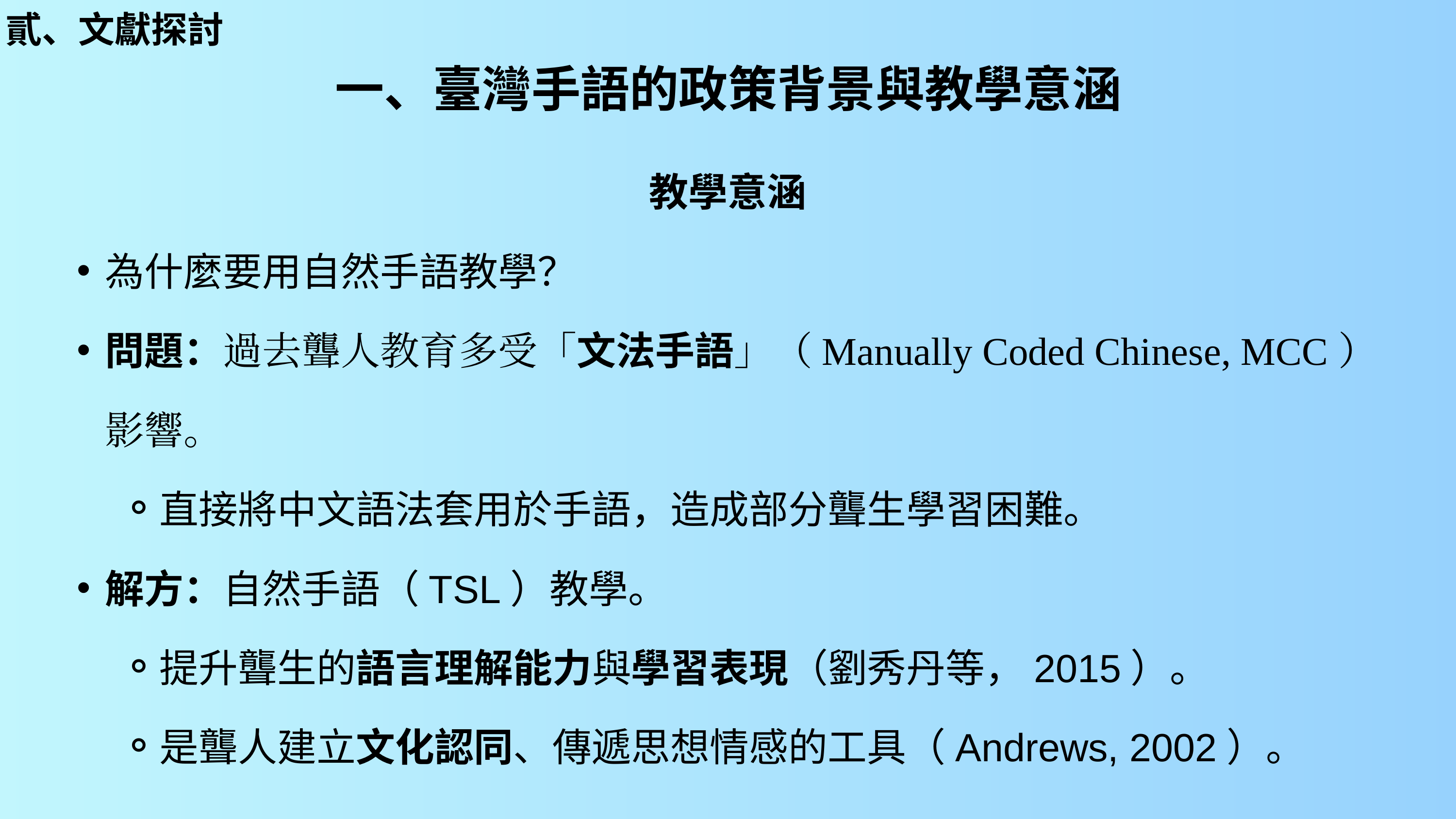

貳、文獻探討

一、臺灣手語的政策背景與教學意涵
教學意涵
為什麼要用自然手語教學？
問題：過去聾人教育多受「文法手語」（Manually Coded Chinese, MCC）影響。
直接將中文語法套用於手語，造成部分聾生學習困難。
解方：自然手語（TSL）教學。
提升聾生的語言理解能力與學習表現（劉秀丹等，2015）。
是聾人建立文化認同、傳遞思想情感的工具（Andrews, 2002）。